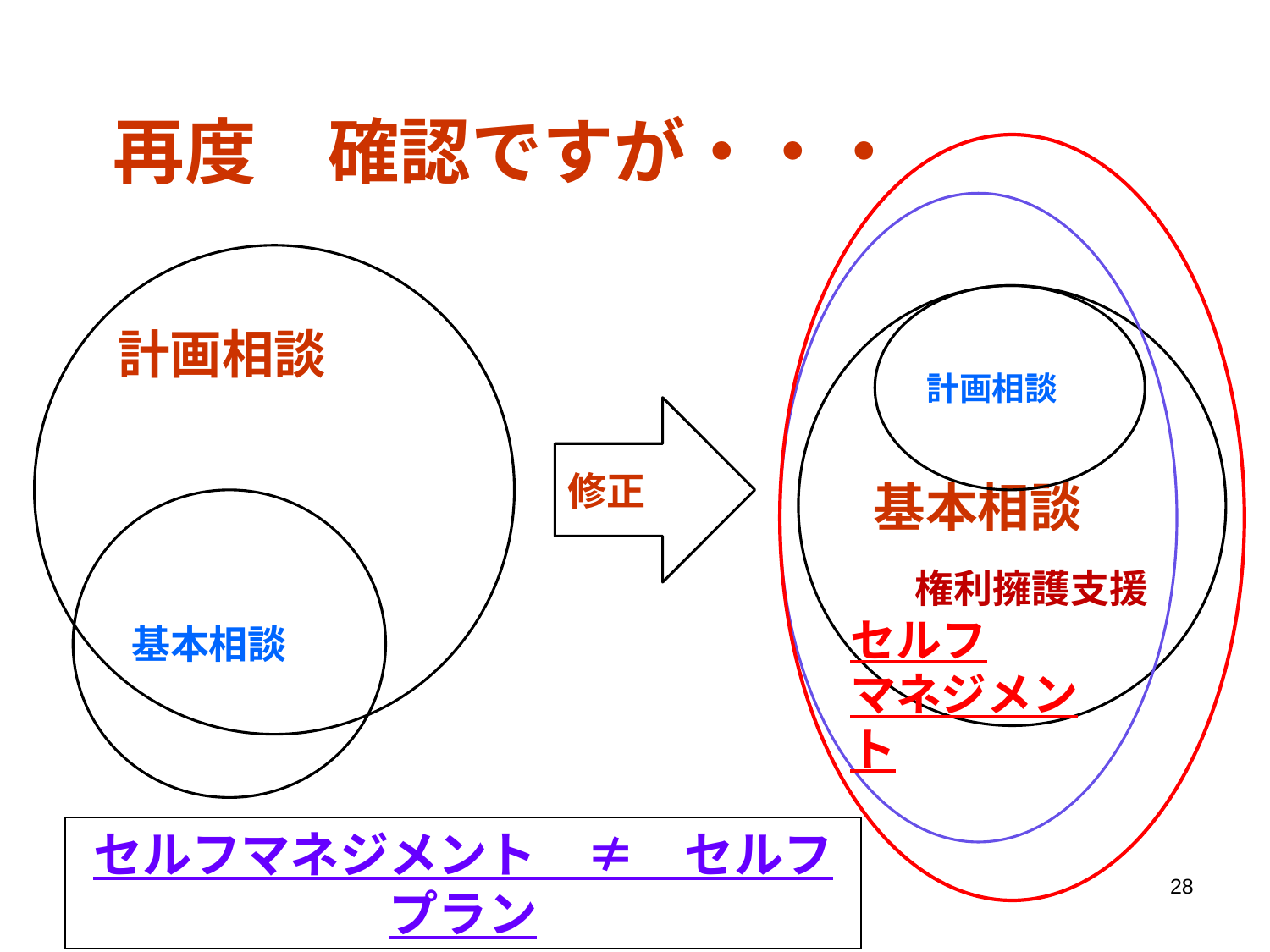

再度　確認ですが・・・

　権利擁護支援

セルフ
マネジメント

基本相談
計画相談
計画相談
修正
基本相談
セルフマネジメント　≠　セルフプラン
28